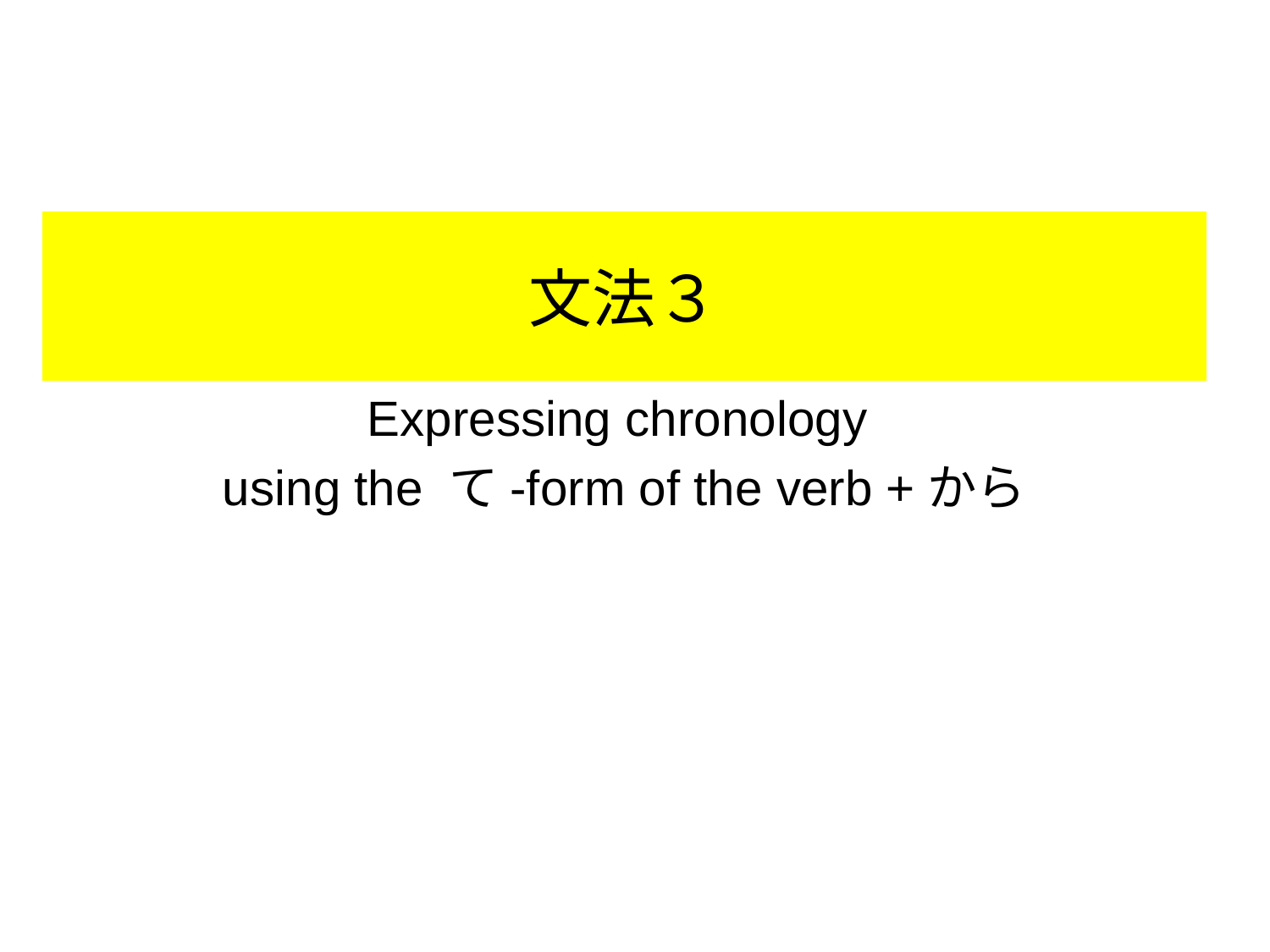

# 文法３
Expressing chronology
using the て-form of the verb +から